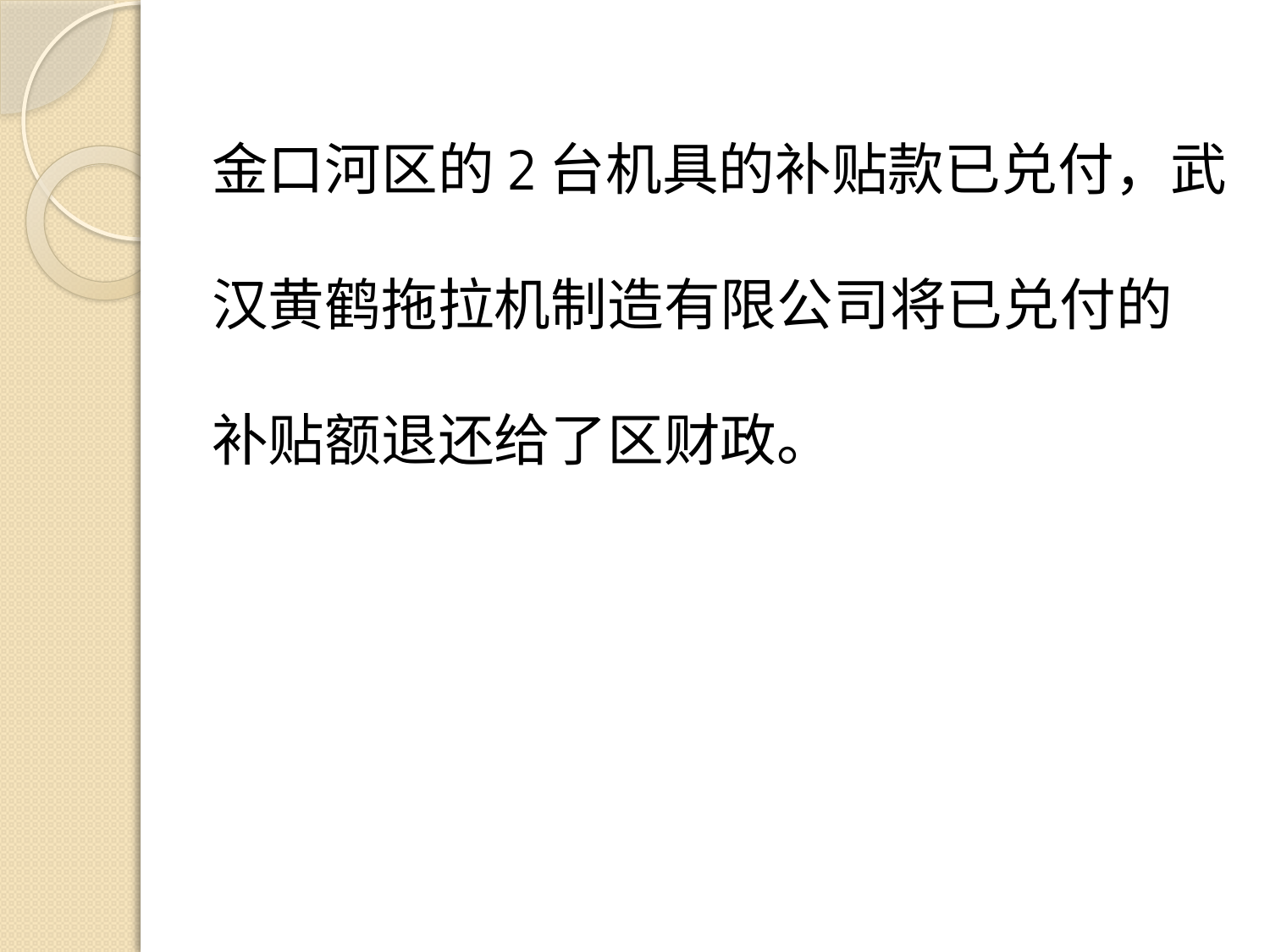

金口河区的2台机具的补贴款已兑付，武汉黄鹤拖拉机制造有限公司将已兑付的补贴额退还给了区财政。